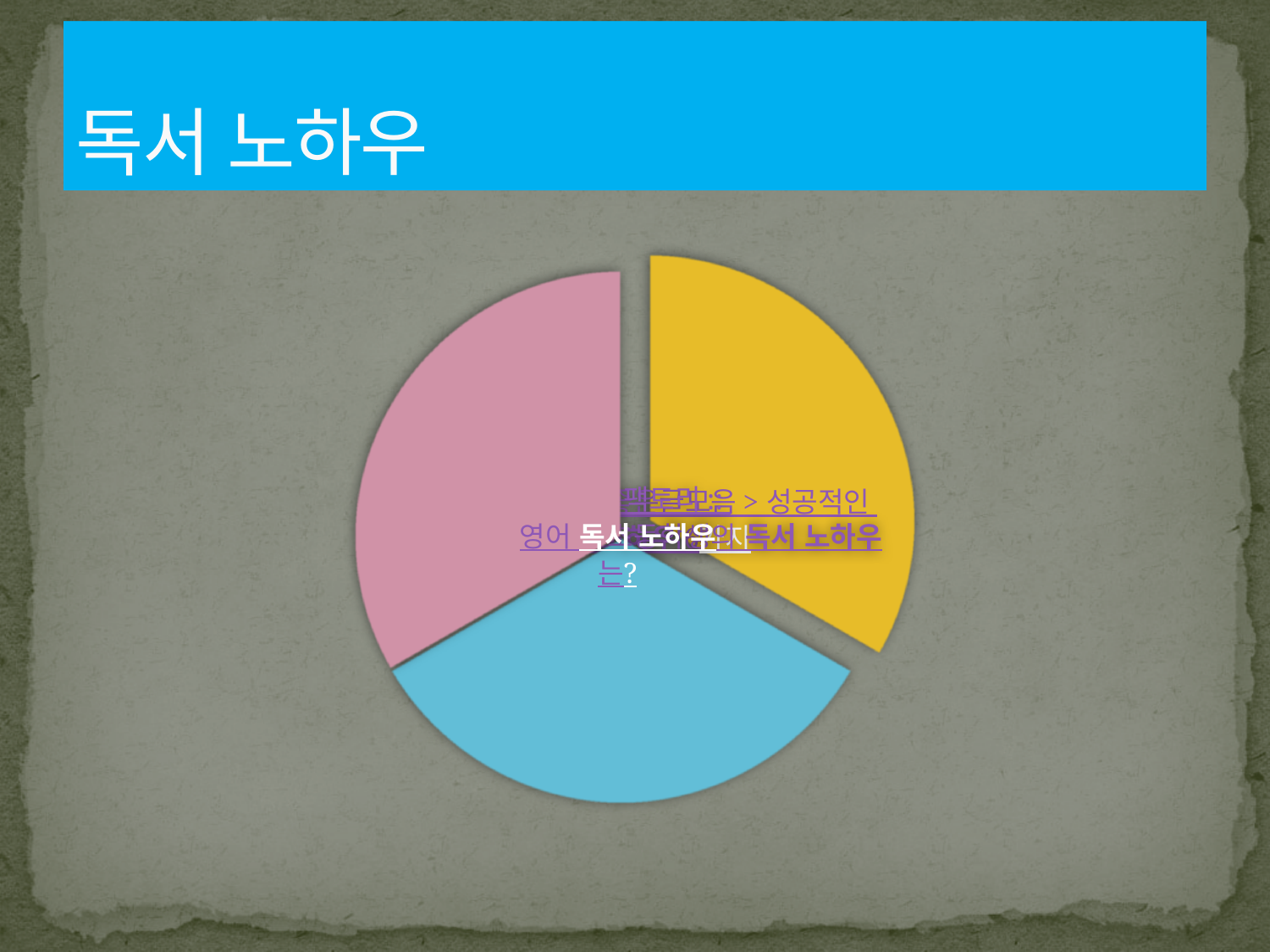

# 독서 노하우
realty82894 > 좋은글모음 > 성공적인 독서 노하우 6가지
아이디어 팩토리 :: 입학사정관이 선택한 초등학생의 독서 노하우는?
영어 독서 노하우